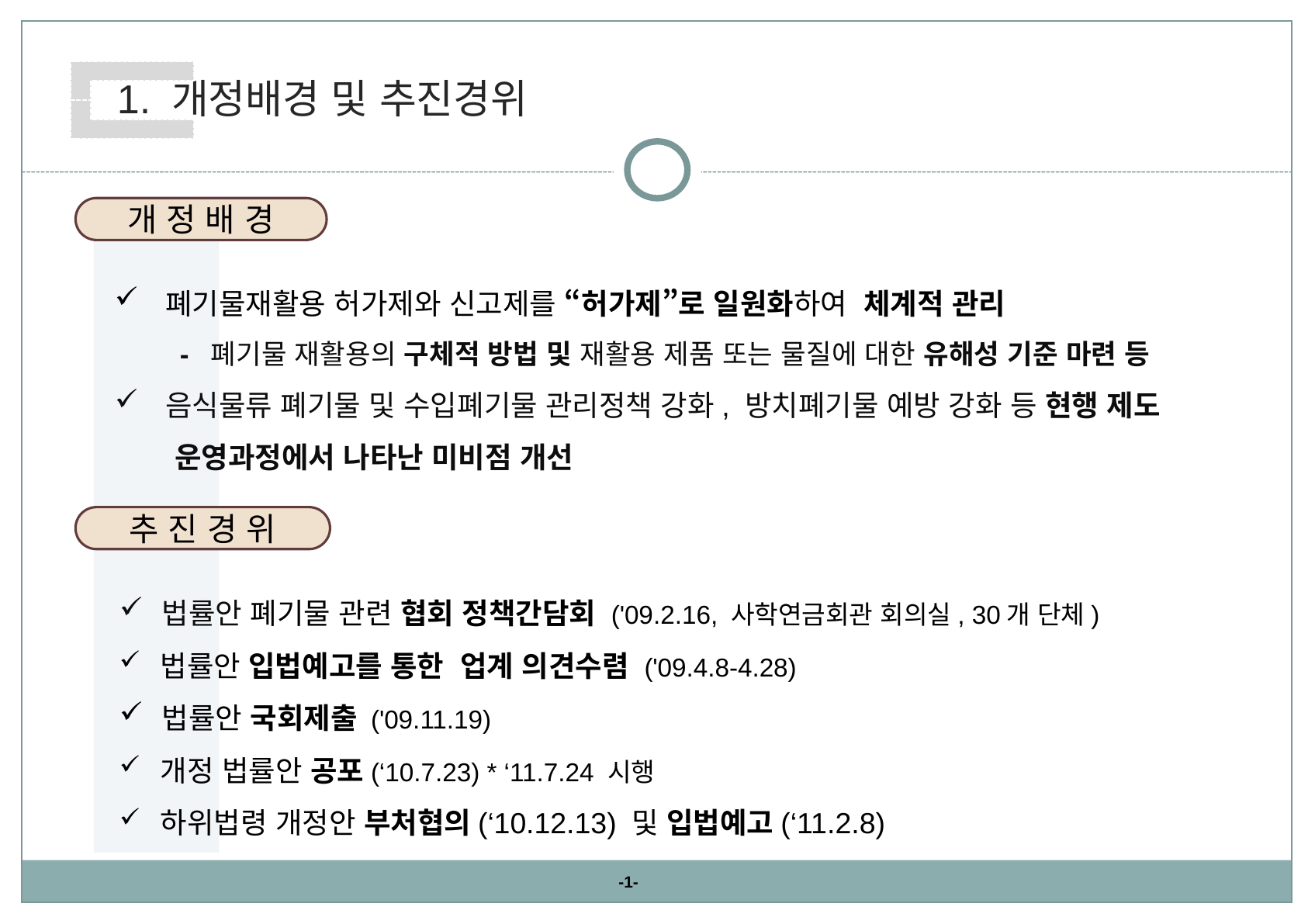

1. 개정배경 및 추진경위

개 정 배 경

  폐기물재활용 허가제와 신고제를 “허가제”로 일원화하여  체계적 관리
    -  폐기물 재활용의 구체적 방법 및 재활용 제품 또는 물질에 대한 유해성 기준 마련 등
  음식물류 폐기물 및 수입폐기물 관리정책 강화, 방치폐기물 예방 강화 등 현행 제도
    운영과정에서 나타난 미비점 개선
추 진 경 위
 법률안 폐기물 관련 협회 정책간담회 ('09.2.16, 사학연금회관 회의실, 30개 단체)
 법률안 입법예고를 통한  업계 의견수렴 ('09.4.8-4.28)
 법률안 국회제출 ('09.11.19)
 개정 법률안 공포(‘10.7.23) * ‘11.7.24 시행
 하위법령 개정안 부처협의(‘10.12.13) 및 입법예고(‘11.2.8)
-1-